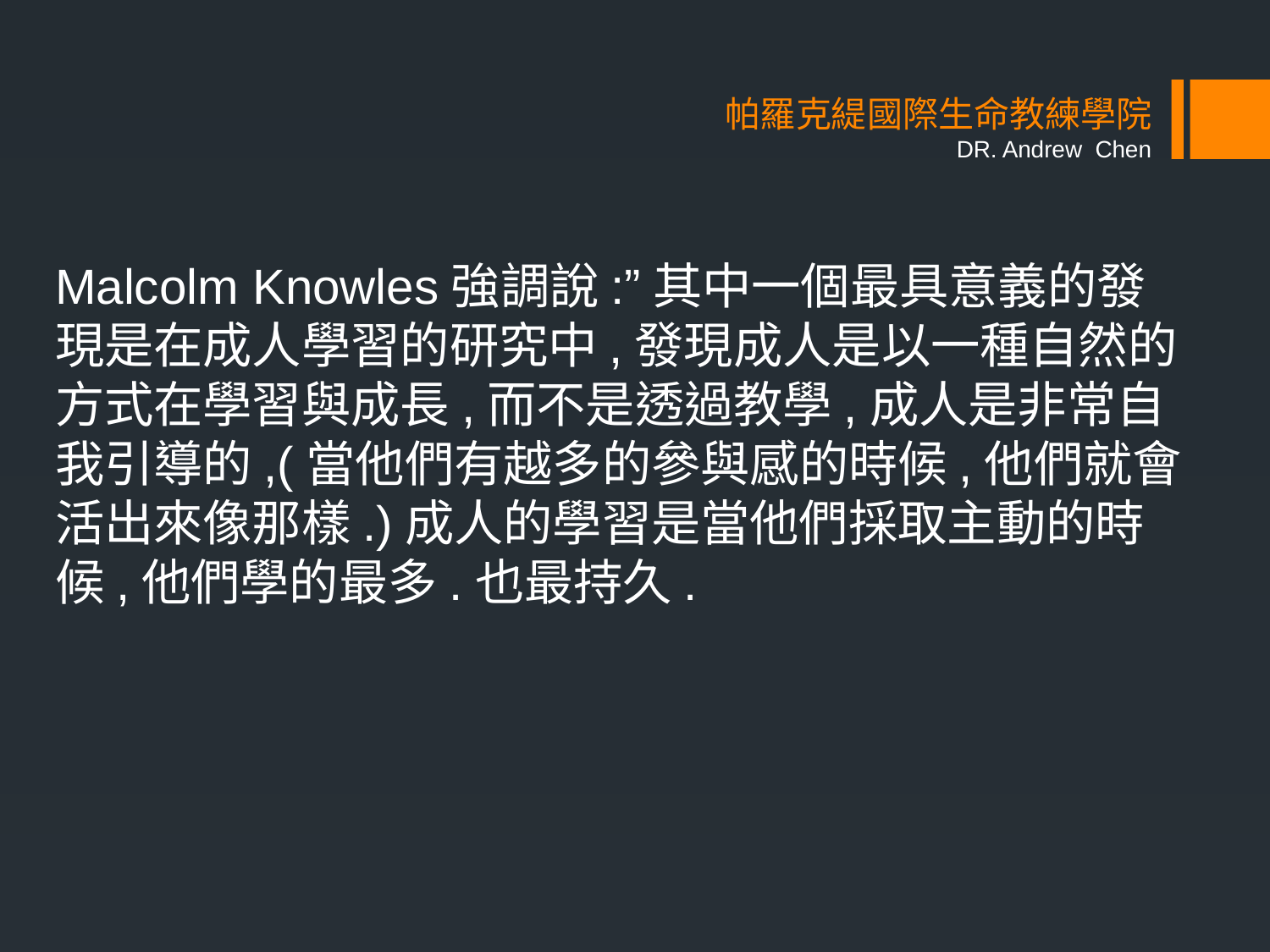

# 帕羅克緹國際生命教練學院 DR. Andrew  Chen

Malcolm Knowles強調說:”其中一個最具意義的發現是在成人學習的研究中,發現成人是以一種自然的方式在學習與成長,而不是透過教學,成人是非常自我引導的,(當他們有越多的參與感的時候,他們就會活出來像那樣.)成人的學習是當他們採取主動的時候,他們學的最多.也最持久.